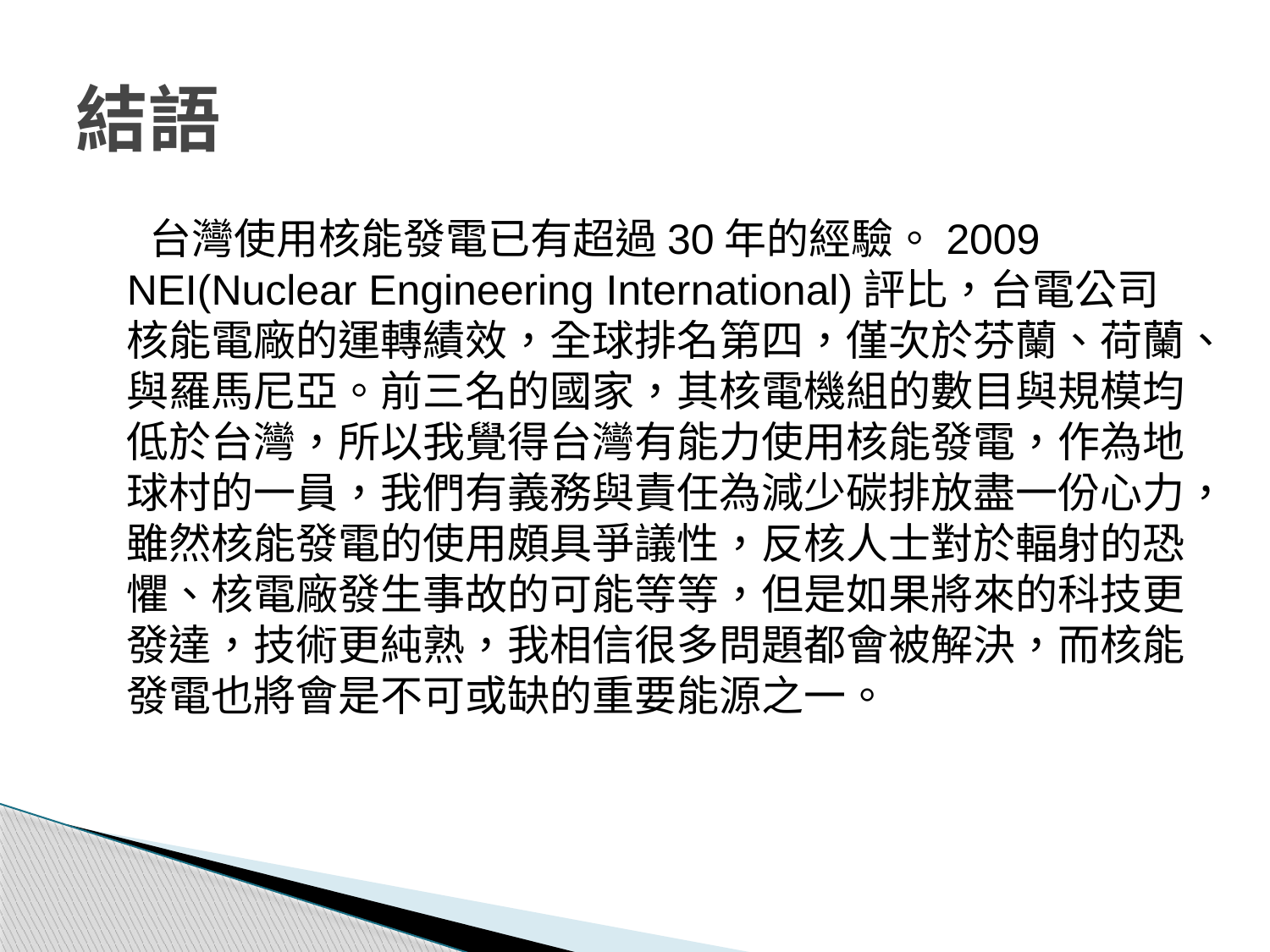

# 結語
     台灣使用核能發電已有超過30年的經驗。2009 NEI(Nuclear Engineering International)評比，台電公司核能電廠的運轉績效，全球排名第四，僅次於芬蘭、荷蘭、與羅馬尼亞。前三名的國家，其核電機組的數目與規模均低於台灣，所以我覺得台灣有能力使用核能發電，作為地球村的一員，我們有義務與責任為減少碳排放盡一份心力，雖然核能發電的使用頗具爭議性，反核人士對於輻射的恐懼、核電廠發生事故的可能等等，但是如果將來的科技更發達，技術更純熟，我相信很多問題都會被解決，而核能發電也將會是不可或缺的重要能源之一。